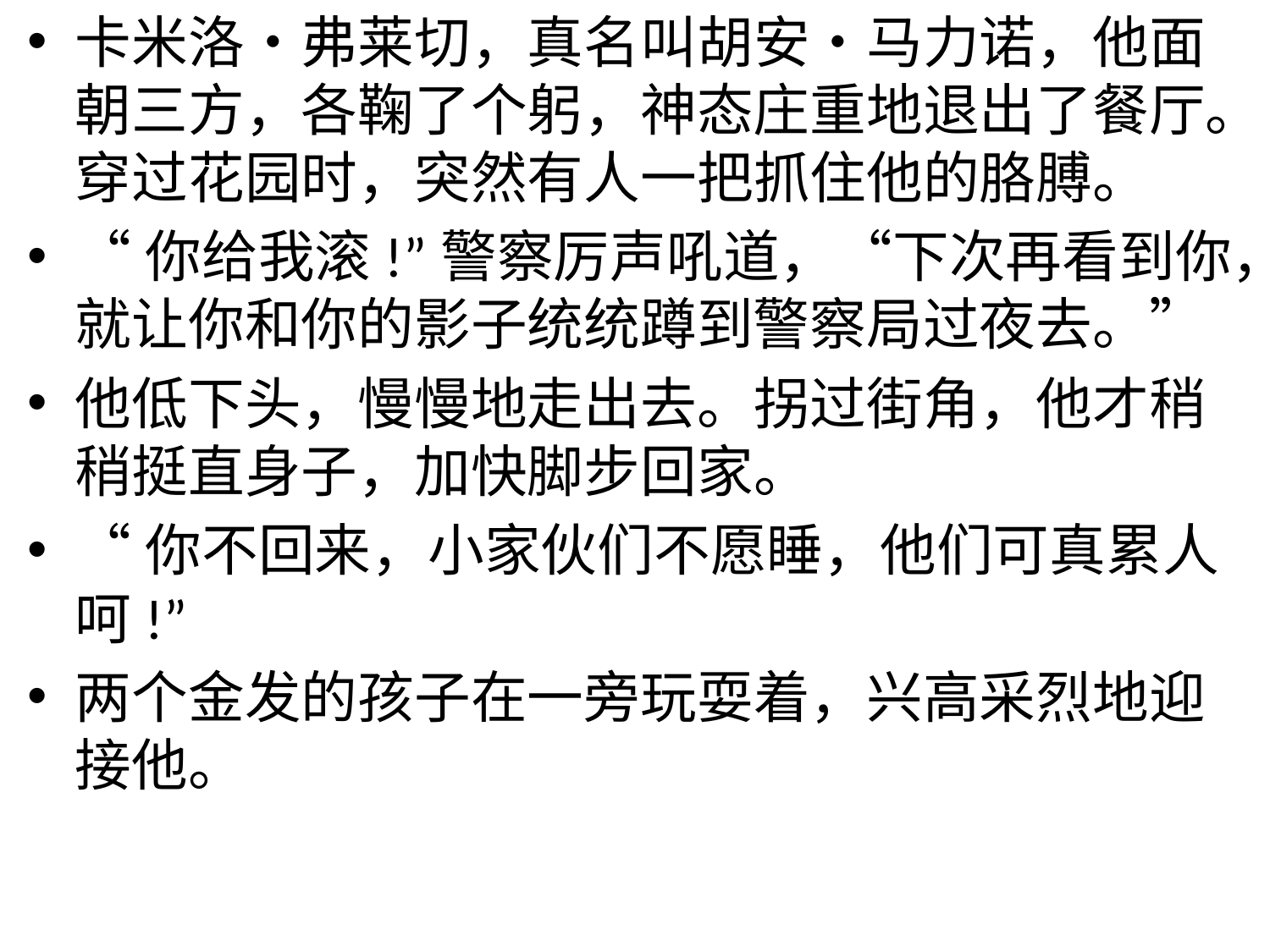

卡米洛•弗莱切，真名叫胡安•马力诺，他面朝三方，各鞠了个躬，神态庄重地退出了餐厅。穿过花园时，突然有人一把抓住他的胳膊。
“你给我滚!”警察厉声吼道，“下次再看到你，就让你和你的影子统统蹲到警察局过夜去。”
他低下头，慢慢地走出去。拐过街角，他才稍稍挺直身子，加快脚步回家。
“你不回来，小家伙们不愿睡，他们可真累人呵!”
两个金发的孩子在一旁玩耍着，兴高采烈地迎接他。